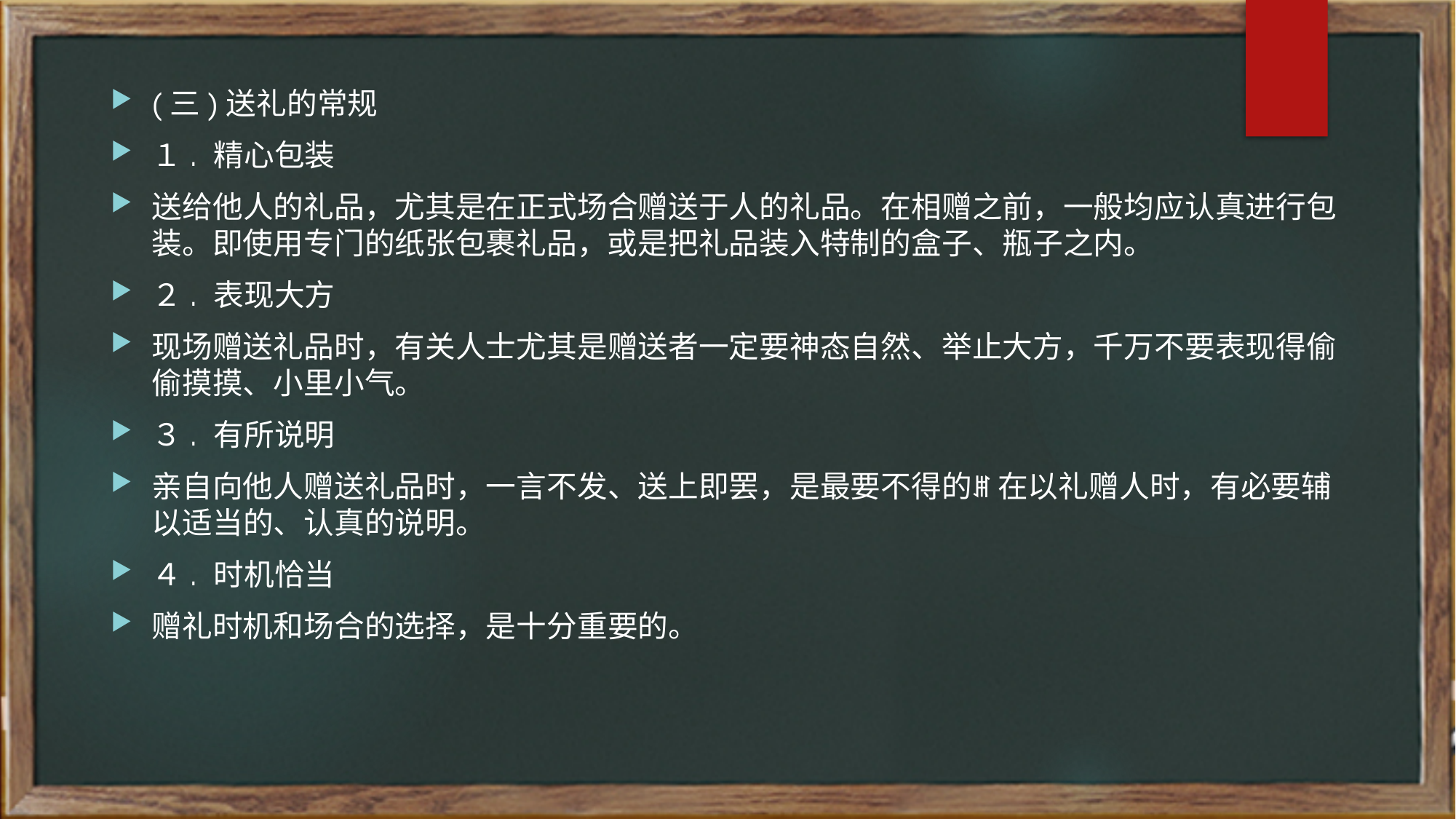

(三)送礼的常规
１. 精心包装
送给他人的礼品，尤其是在正式场合赠送于人的礼品。在相赠之前，一般均应认真进行包装。即使用专门的纸张包裹礼品，或是把礼品装入特制的盒子、瓶子之内。
２. 表现大方
现场赠送礼品时，有关人士尤其是赠送者一定要神态自然、举止大方，千万不要表现得偷偷摸摸、小里小气。
３. 有所说明
亲自向他人赠送礼品时，一言不发、送上即罢，是最要不得的ꎮ 在以礼赠人时，有必要辅以适当的、认真的说明。
４. 时机恰当
赠礼时机和场合的选择，是十分重要的。